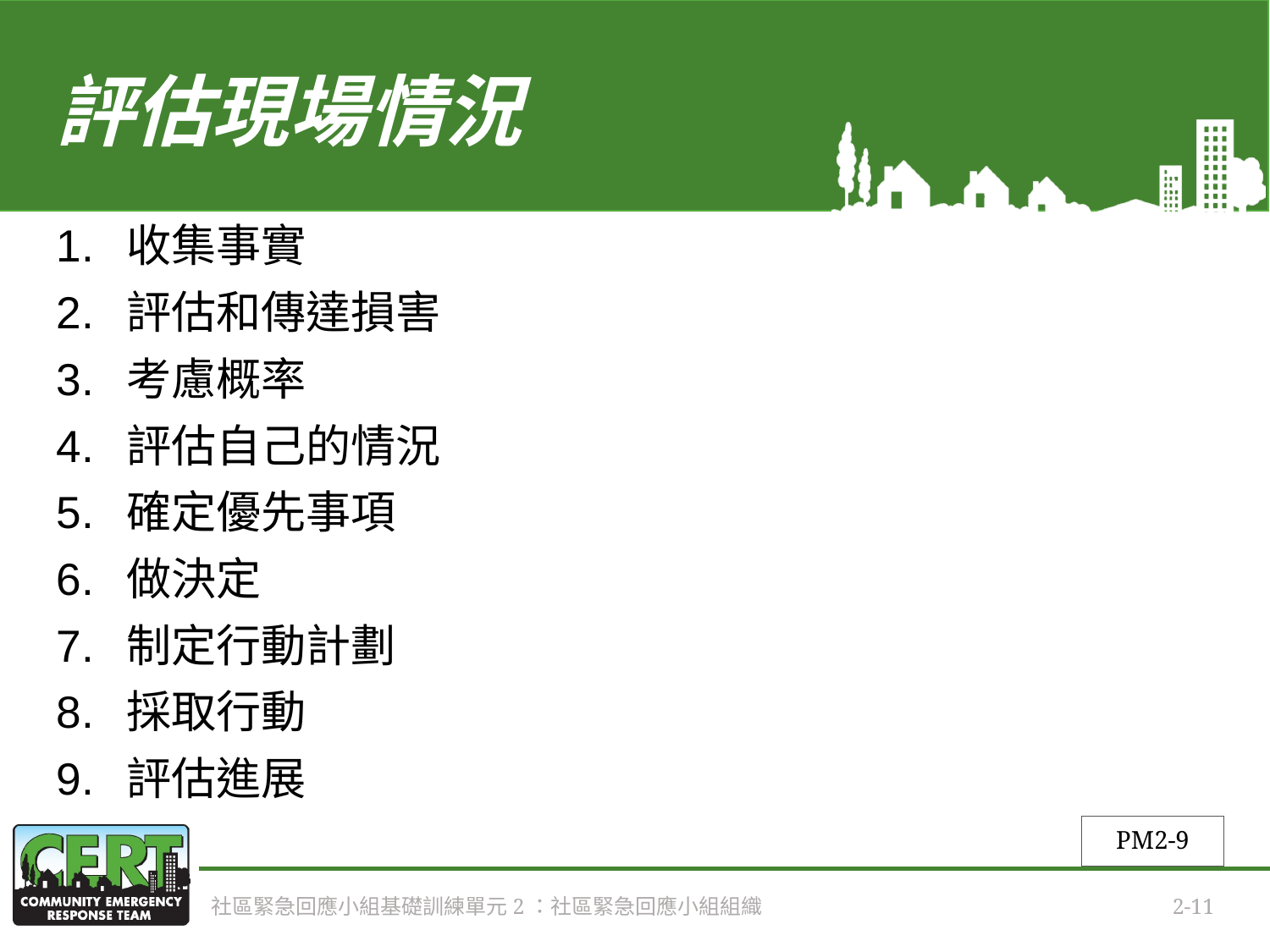

# 評估現場情況
收集事實
評估和傳達損害
考慮概率
評估自己的情況
確定優先事項
做決定
制定行動計劃
採取行動
評估進展
PM2-9
社區緊急回應小組基礎訓練單元2：社區緊急回應小組組織
2-11